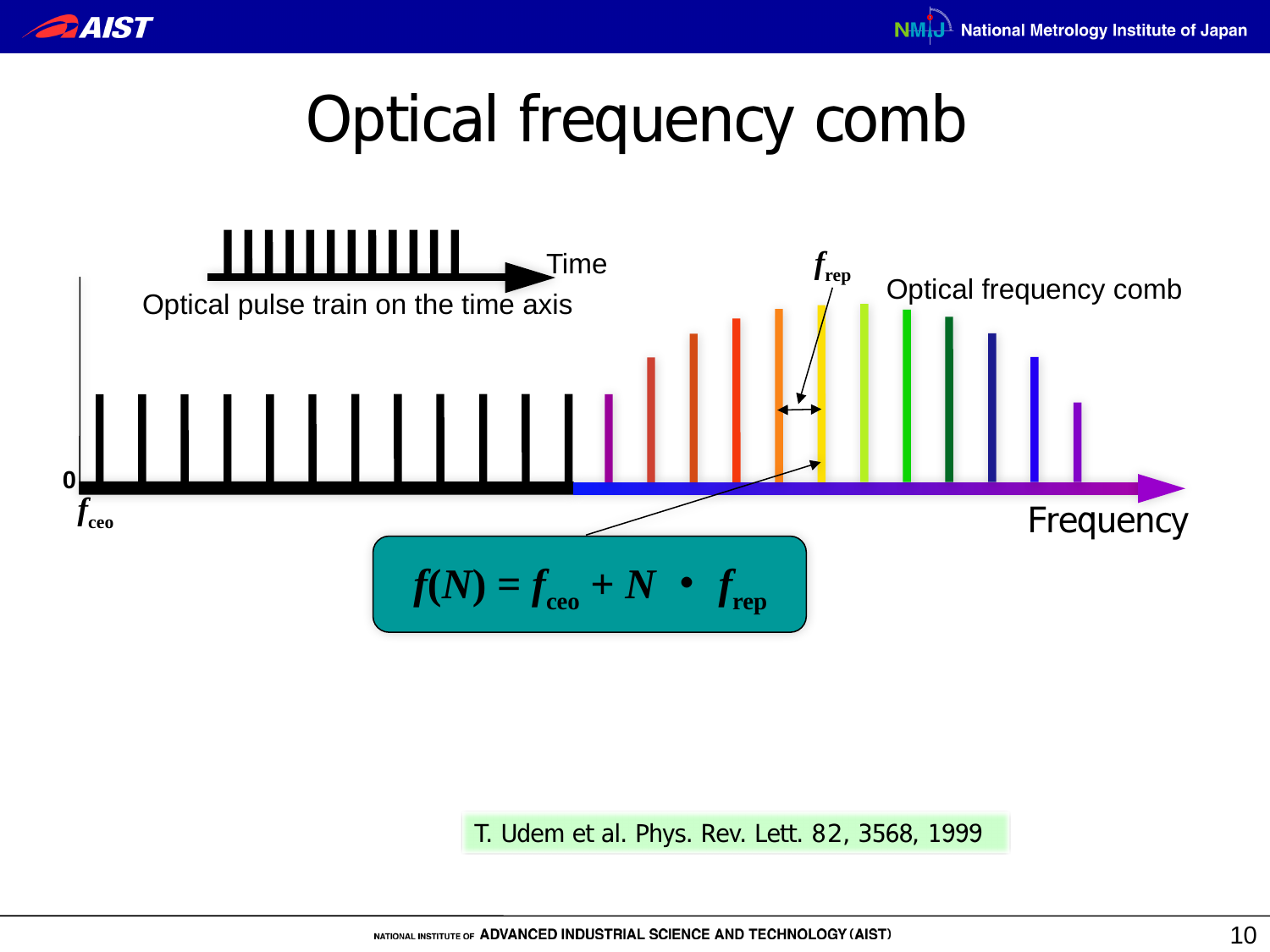

Optical frequency comb

frep
Time

Optical frequency comb

Optical pulse train on the time axis

0

fceo

Frequency

f(N) = fceo + N・frep

Optical frequency
Microwave frequency
T. Udem et al. Phys. Rev. Lett. 82, 3568, 1999
10